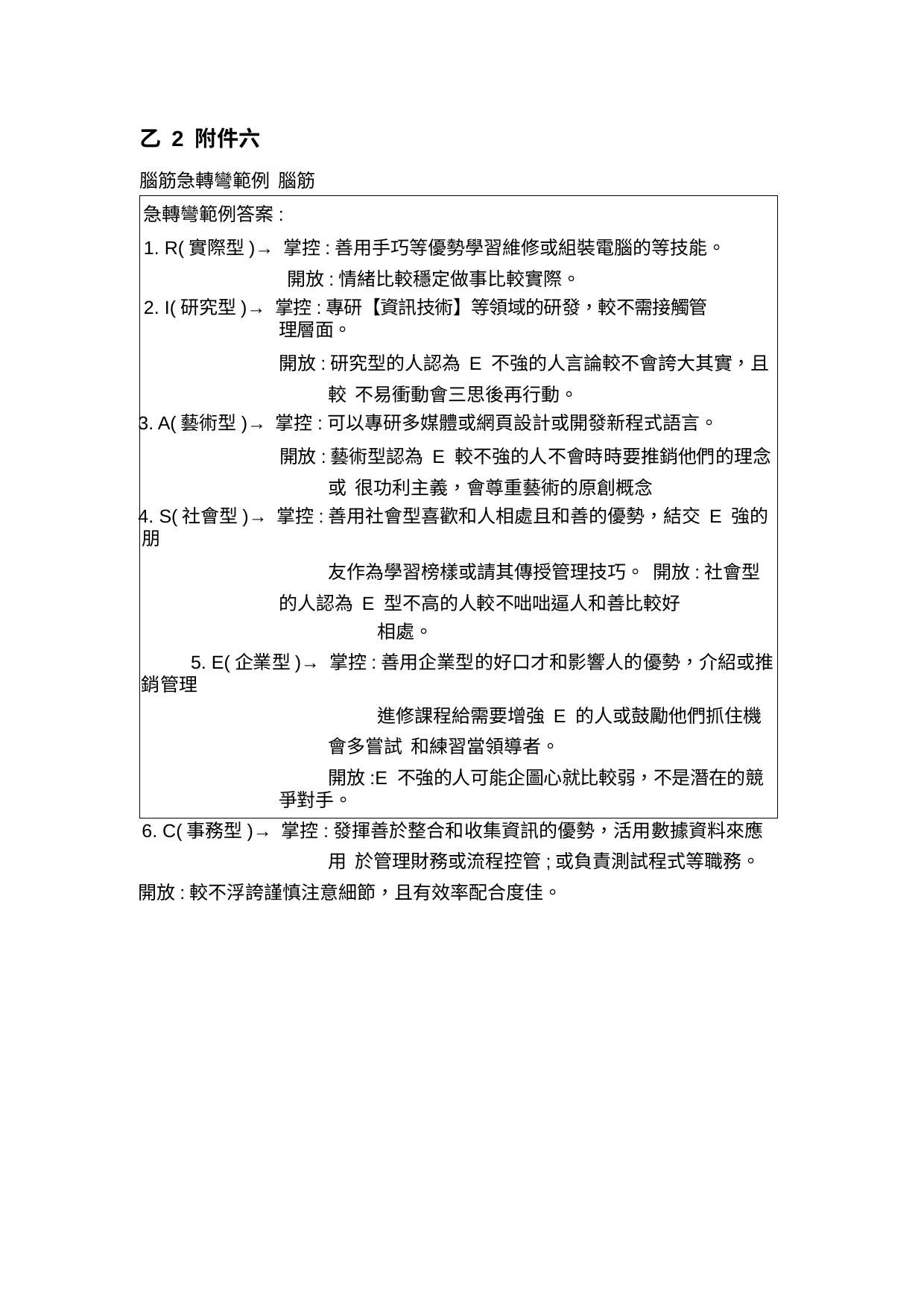

乙 2 附件六
腦筋急轉彎範例  腦筋急轉彎範例答案:
1. R(實際型)→ 掌控:善用手巧等優勢學習維修或組裝電腦的等技能。  開放:情緒比較穩定做事比較實際。
2. I(研究型)→ 掌控:專研【資訊技術】等領域的研發，較不需接觸管理層面。
開放:研究型的人認為 E 不強的人言論較不會誇大其實，且較  不易衝動會三思後再行動。
3. A(藝術型)→ 掌控:可以專研多媒體或網頁設計或開發新程式語言。
開放:藝術型認為 E 較不強的人不會時時要推銷他們的理念或  很功利主義，會尊重藝術的原創概念
4. S(社會型)→ 掌控:善用社會型喜歡和人相處且和善的優勢，結交 E 強的朋
友作為學習榜樣或請其傳授管理技巧。  開放:社會型的人認為 E 型不高的人較不咄咄逼人和善比較好
相處。
5. E(企業型)→ 掌控:善用企業型的好口才和影響人的優勢，介紹或推銷管理
進修課程給需要增強 E 的人或鼓勵他們抓住機會多嘗試  和練習當領導者。
開放:E 不強的人可能企圖心就比較弱，不是潛在的競爭對手。
6. C(事務型)→ 掌控:發揮善於整合和收集資訊的優勢，活用數據資料來應用  於管理財務或流程控管;或負責測試程式等職務。
開放:較不浮誇謹慎注意細節，且有效率配合度佳。